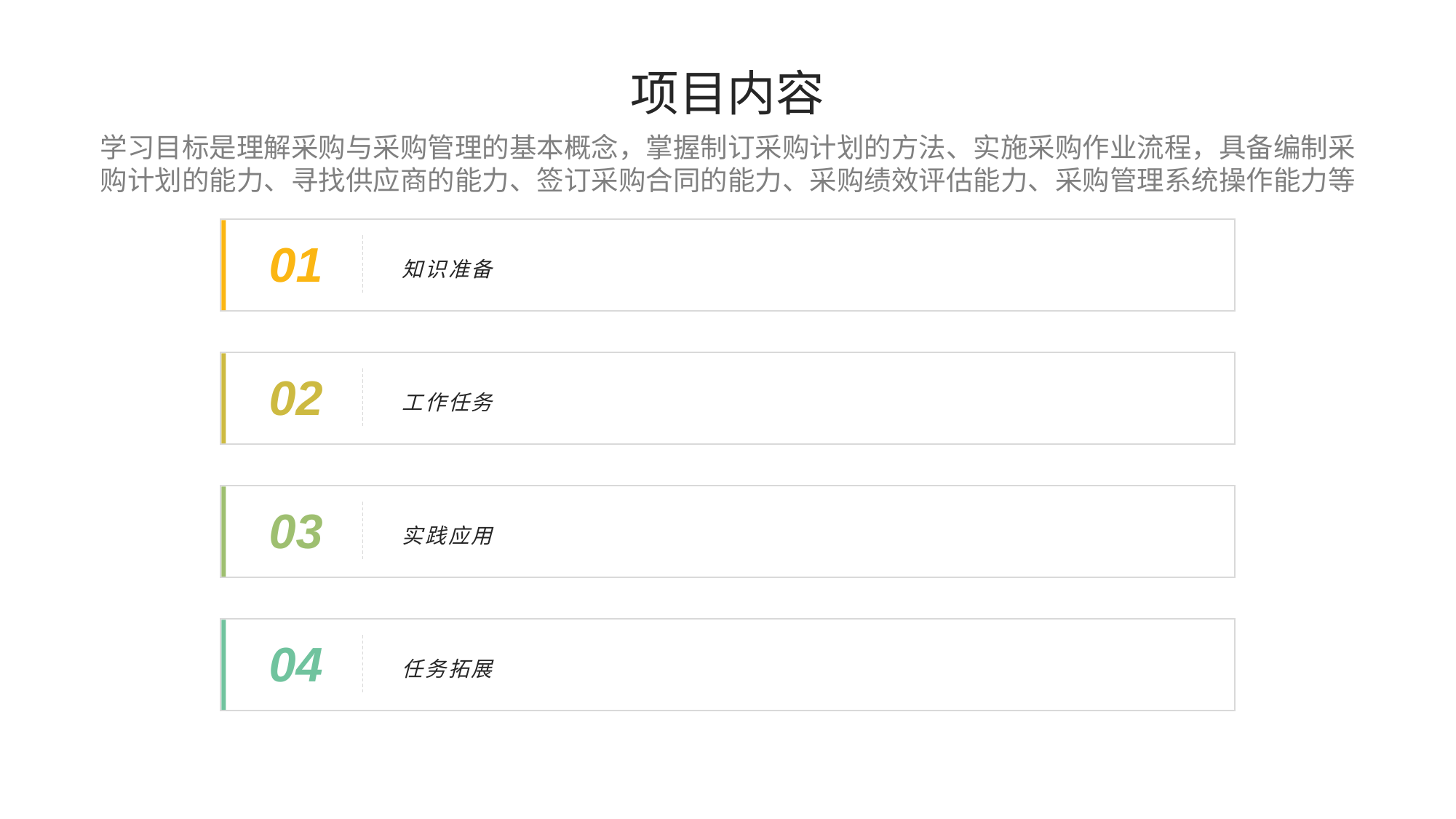

项目内容
学习目标是理解采购与采购管理的基本概念，掌握制订采购计划的方法、实施采购作业流程，具备编制采购计划的能力、寻找供应商的能力、签订采购合同的能力、采购绩效评估能力、采购管理系统操作能力等

01
知识准备

02
工作任务

03
实践应用

04
任务拓展